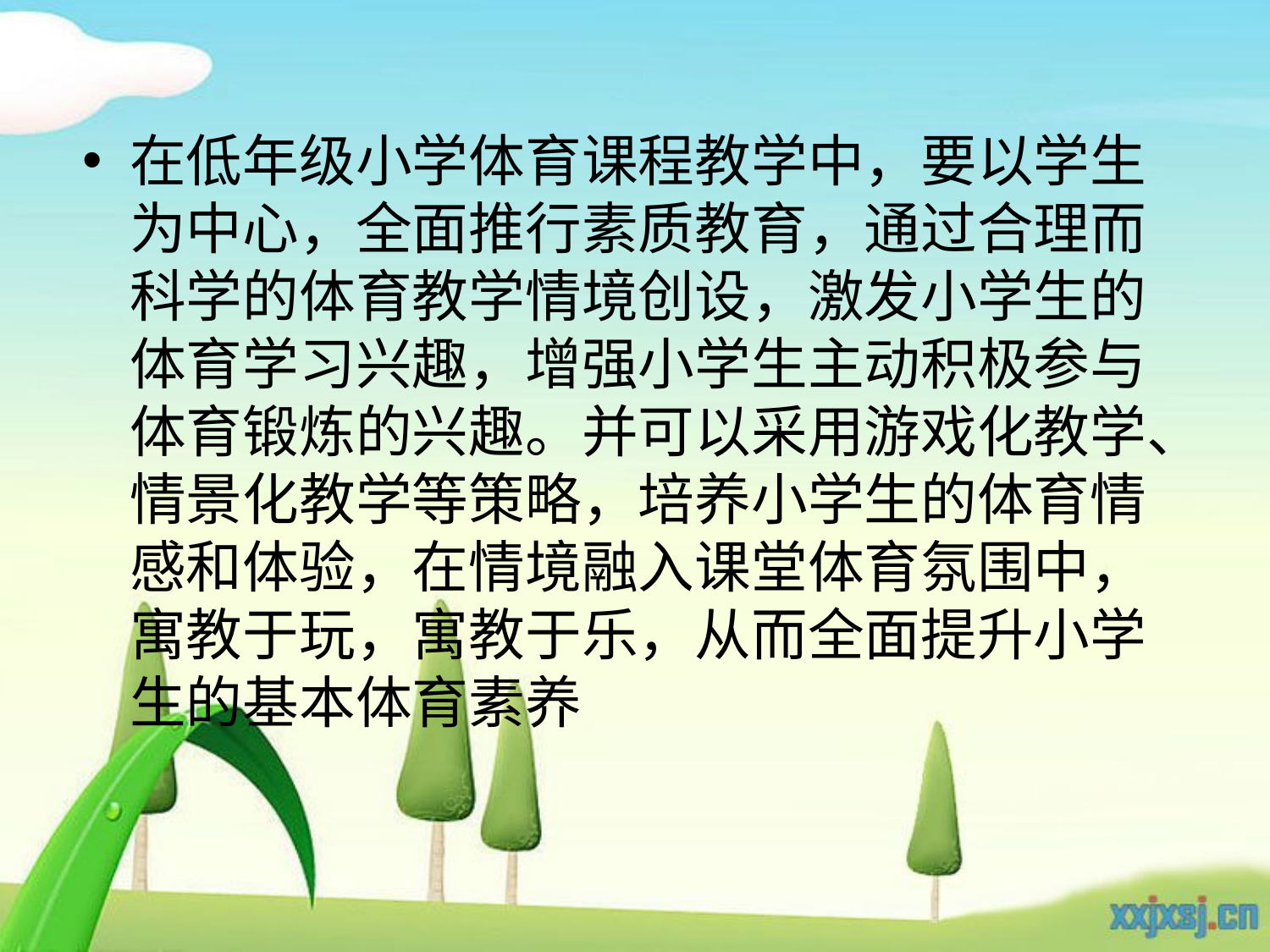

在低年级小学体育课程教学中，要以学生为中心，全面推行素质教育，通过合理而科学的体育教学情境创设，激发小学生的体育学习兴趣，增强小学生主动积极参与体育锻炼的兴趣。并可以采用游戏化教学、情景化教学等策略，培养小学生的体育情感和体验，在情境融入课堂体育氛围中，寓教于玩，寓教于乐，从而全面提升小学生的基本体育素养
#